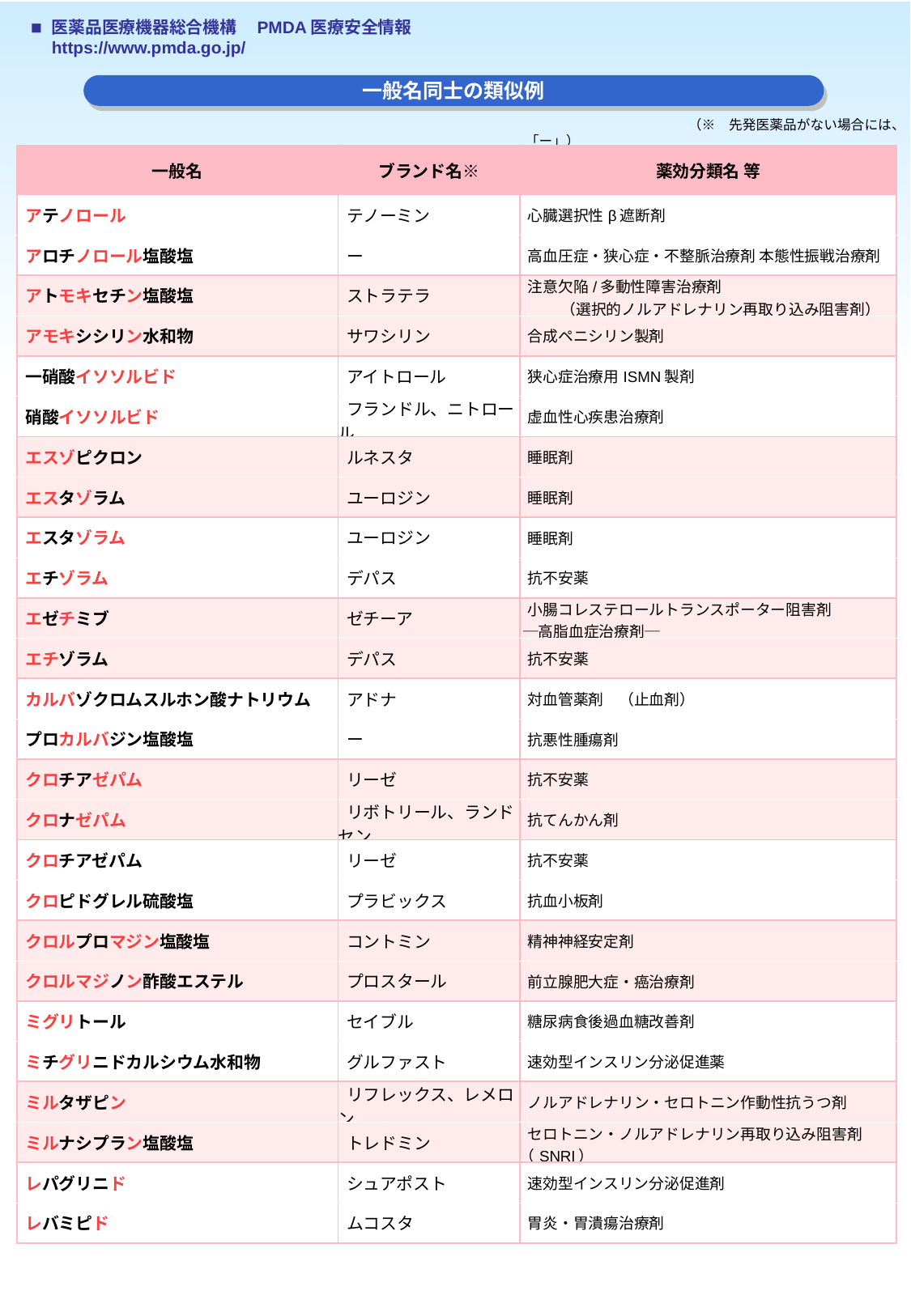

一般名同士の類似例

　　　　　　　　　　　　（※　先発医薬品がない場合には、「ー」）
| 一般名 | ブランド名※ | 薬効分類名 等 |
| --- | --- | --- |
| アテノロール | テノーミン | 心臓選択性β遮断剤 |
| アロチノロール塩酸塩 | ー | 高血圧症・狭心症・不整脈治療剤 本態性振戦治療剤 |
| アトモキセチン塩酸塩 | ストラテラ | 注意欠陥/多動性障害治療剤 （選択的ノルアドレナリン再取り込み阻害剤） |
| アモキシシリン水和物 | サワシリン | 合成ペニシリン製剤 |
| 一硝酸イソソルビド | アイトロール | 狭心症治療用ISMN製剤 |
| 硝酸イソソルビド | フランドル、ニトロール | 虚血性心疾患治療剤 |
| エスゾピクロン | ルネスタ | 睡眠剤 |
| エスタゾラム | ユーロジン | 睡眠剤 |
| エスタゾラム | ユーロジン | 睡眠剤 |
| エチゾラム | デパス | 抗不安薬 |
| エゼチミブ | ゼチーア | 小腸コレステロールトランスポーター阻害剤 ─高脂血症治療剤─ |
| エチゾラム | デパス | 抗不安薬 |
| カルバゾクロムスルホン酸ナトリウム | アドナ | 対血管薬剤　（止血剤） |
| プロカルバジン塩酸塩 | ー | 抗悪性腫瘍剤 |
| クロチアゼパム | リーゼ | 抗不安薬 |
| クロナゼパム | リボトリール、ランドセン | 抗てんかん剤 |
| クロチアゼパム | リーゼ | 抗不安薬 |
| クロピドグレル硫酸塩 | プラビックス | 抗血小板剤 |
| クロルプロマジン塩酸塩 | コントミン | 精神神経安定剤 |
| クロルマジノン酢酸エステル | プロスタール | 前立腺肥大症・癌治療剤 |
| ミグリトール | セイブル | 糖尿病食後過血糖改善剤 |
| ミチグリニドカルシウム水和物 | グルファスト | 速効型インスリン分泌促進薬 |
| ミルタザピン | リフレックス、レメロン | ノルアドレナリン・セロトニン作動性抗うつ剤 |
| ミルナシプラン塩酸塩 | トレドミン | セロトニン・ノルアドレナリン再取り込み阻害剤（SNRI） |
| レパグリニド | シュアポスト | 速効型インスリン分泌促進剤 |
| レバミピド | ムコスタ | 胃炎・胃潰瘍治療剤 |